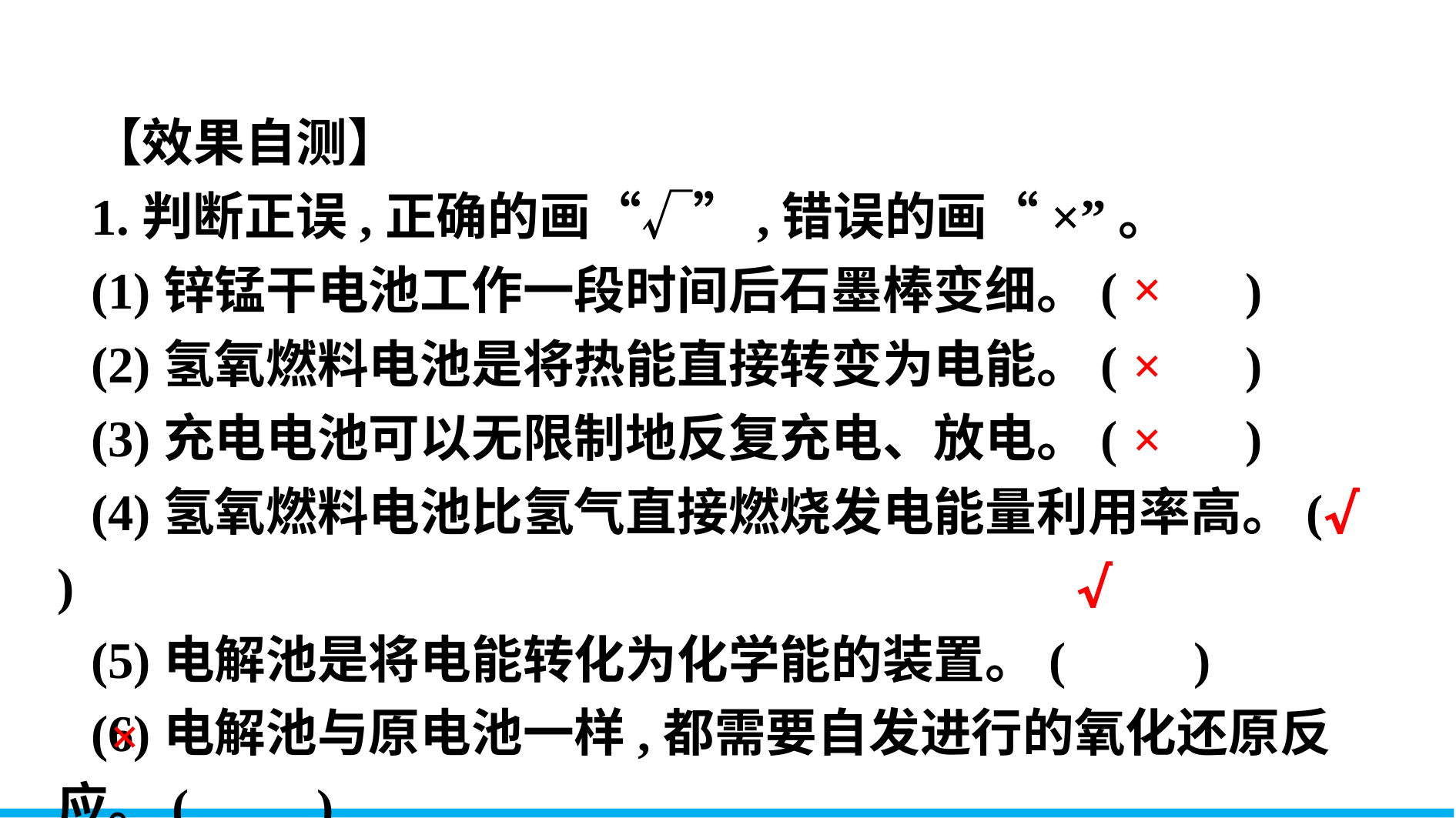

【效果自测】
1.判断正误,正确的画“√”,错误的画“×”。
(1)锌锰干电池工作一段时间后石墨棒变细。(　　)
(2)氢氧燃料电池是将热能直接转变为电能。(　　)
(3)充电电池可以无限制地反复充电、放电。(　　)
(4)氢氧燃料电池比氢气直接燃烧发电能量利用率高。(　  )
(5)电解池是将电能转化为化学能的装置。(　　)
(6)电解池与原电池一样,都需要自发进行的氧化还原反应。(　　)
×
×
×
√
√
×